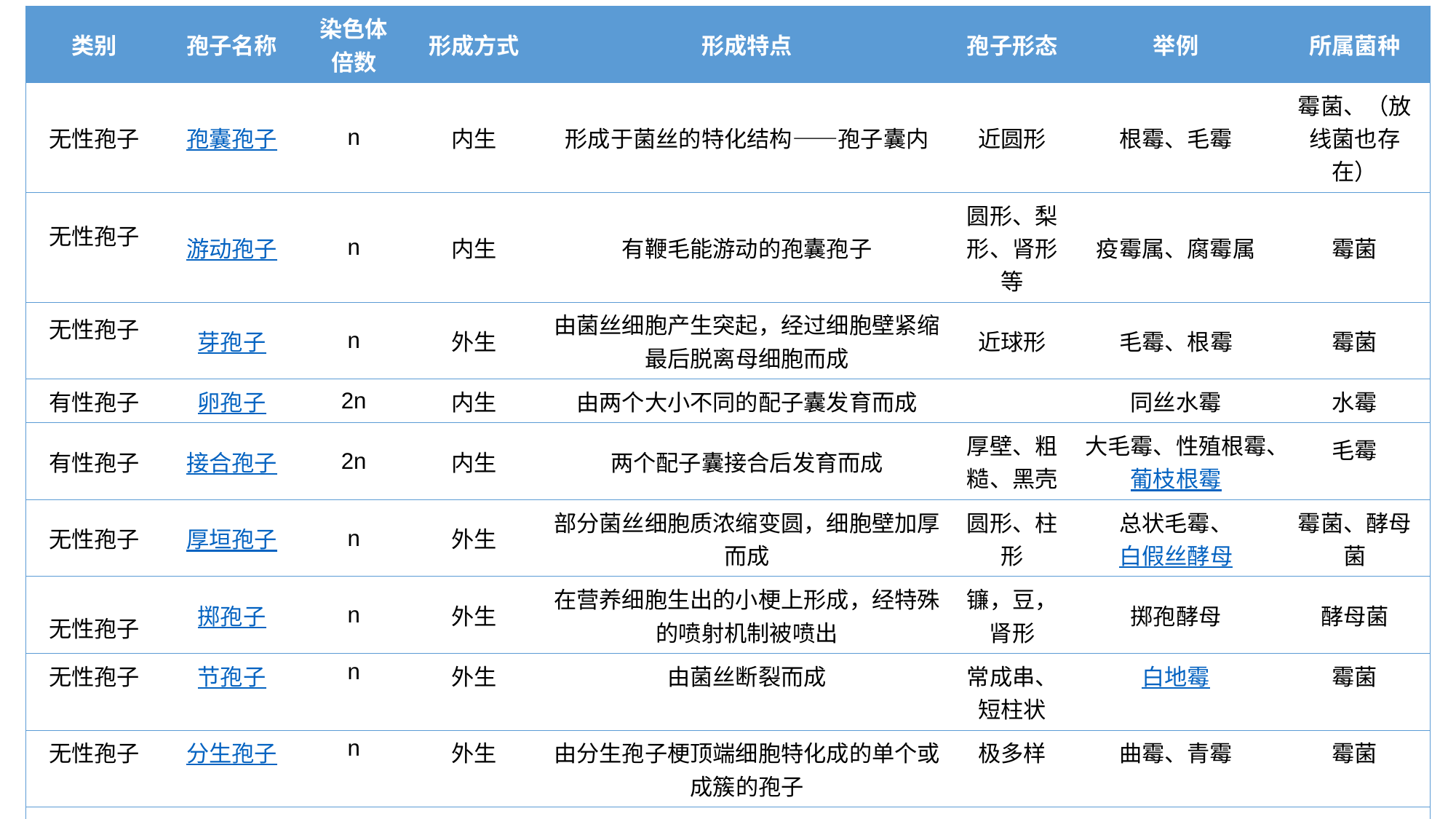

| 类别 | 孢子名称 | 染色体倍数 | 形成方式 | 形成特点 | 孢子形态 | 举例 | 所属菌种 |
| --- | --- | --- | --- | --- | --- | --- | --- |
| 无性孢子 | 孢囊孢子 | n | 内生 | 形成于菌丝的特化结构——孢子囊内 | 近圆形 | 根霉、毛霉 | 霉菌、（放线菌也存在） |
| 无性孢子 | 游动孢子 | n | 内生 | 有鞭毛能游动的孢囊孢子 | 圆形、梨形、肾形等 | 疫霉属、腐霉属 | 霉菌 |
| 无性孢子 | 芽孢子 | n | 外生 | 由菌丝细胞产生突起，经过细胞壁紧缩最后脱离母细胞而成 | 近球形 | 毛霉、根霉 | 霉菌 |
| 有性孢子 | 卵孢子 | 2n | 内生 | 由两个大小不同的配子囊发育而成 |  | 同丝水霉 | 水霉 |
| 有性孢子 | 接合孢子 | 2n | 内生 | 两个配子囊接合后发育而成 | 厚壁、粗糙、黑壳 | 大毛霉、性殖根霉、葡枝根霉 | 毛霉 |
| 无性孢子 | 厚垣孢子 | n | 外生 | 部分菌丝细胞质浓缩变圆，细胞壁加厚而成 | 圆形、柱形 | 总状毛霉、白假丝酵母 | 霉菌、酵母菌 |
| 无性孢子 | 掷孢子 | n | 外生 | 在营养细胞生出的小梗上形成，经特殊的喷射机制被喷出 | 镰，豆，肾形 | 掷孢酵母 | 酵母菌 |
| 无性孢子 | 节孢子 | n | 外生 | 由菌丝断裂而成 | 常成串、短柱状 | 白地霉 | 霉菌 |
| 无性孢子 | 分生孢子 | n | 外生 | 由分生孢子梗顶端细胞特化成的单个或成簇的孢子 | 极多样 | 曲霉、青霉 | 霉菌 |
| 有性孢子 | 子囊孢子 | n | / | ①两个营养细胞直接交配而成； ②从产囊丝上产生 | 椭圆形 | 曲霉、青霉、赤霉菌 | 霉菌 |
| 有性孢子 | 担孢子 | n | / | 形成过程需要经过5个阶段 | 圆形 | 蕈菌 | 担子菌 |